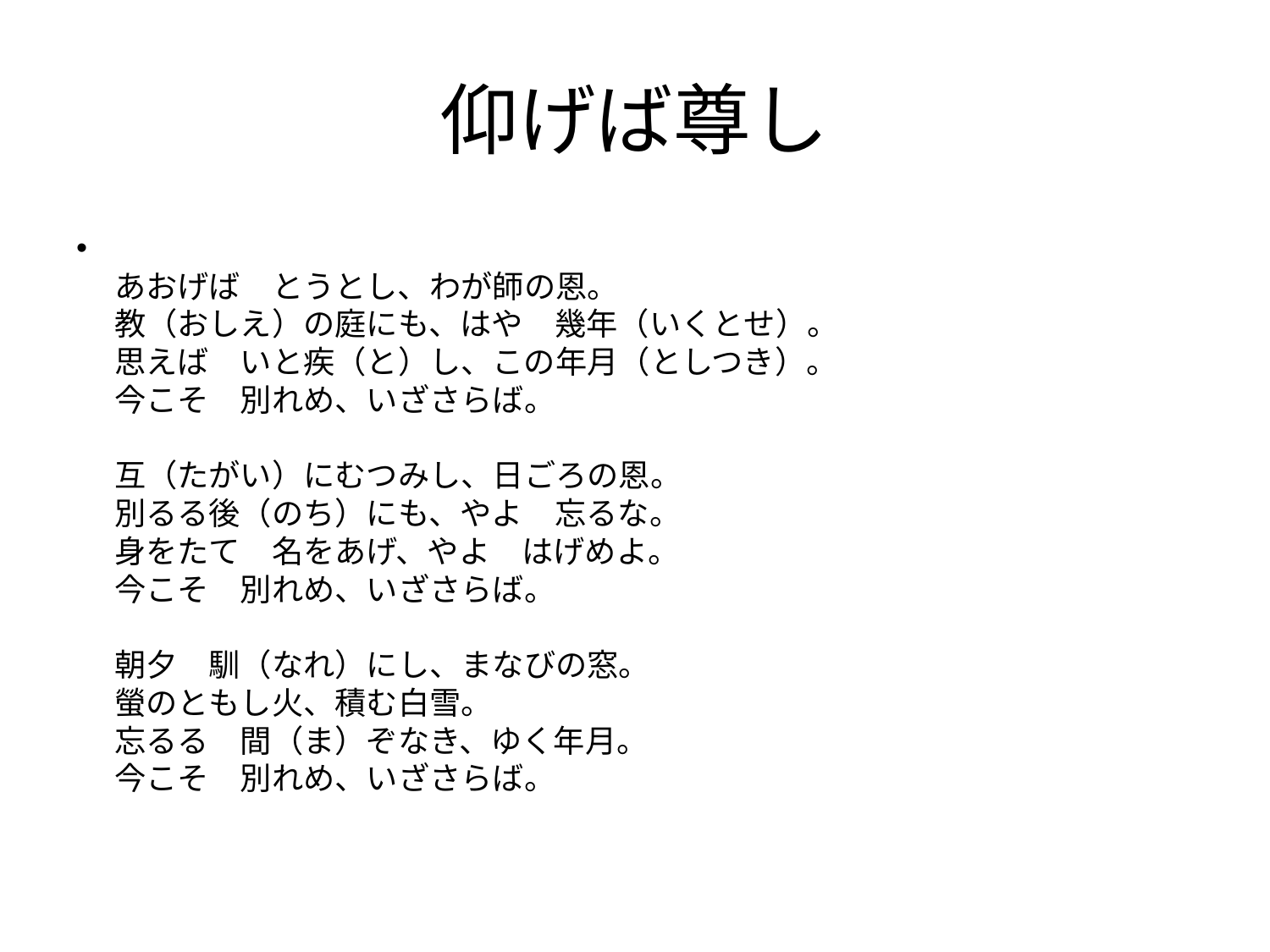

# 仰げば尊し
あおげば　とうとし、わが師の恩。
教（おしえ）の庭にも、はや　幾年（いくとせ）。
思えば　いと疾（と）し、この年月（としつき）。
今こそ　別れめ、いざさらば。
互（たがい）にむつみし、日ごろの恩。
別るる後（のち）にも、やよ　忘るな。
身をたて　名をあげ、やよ　はげめよ。
今こそ　別れめ、いざさらば。
朝夕　馴（なれ）にし、まなびの窓。
螢のともし火、積む白雪。
忘るる　間（ま）ぞなき、ゆく年月。
今こそ　別れめ、いざさらば。